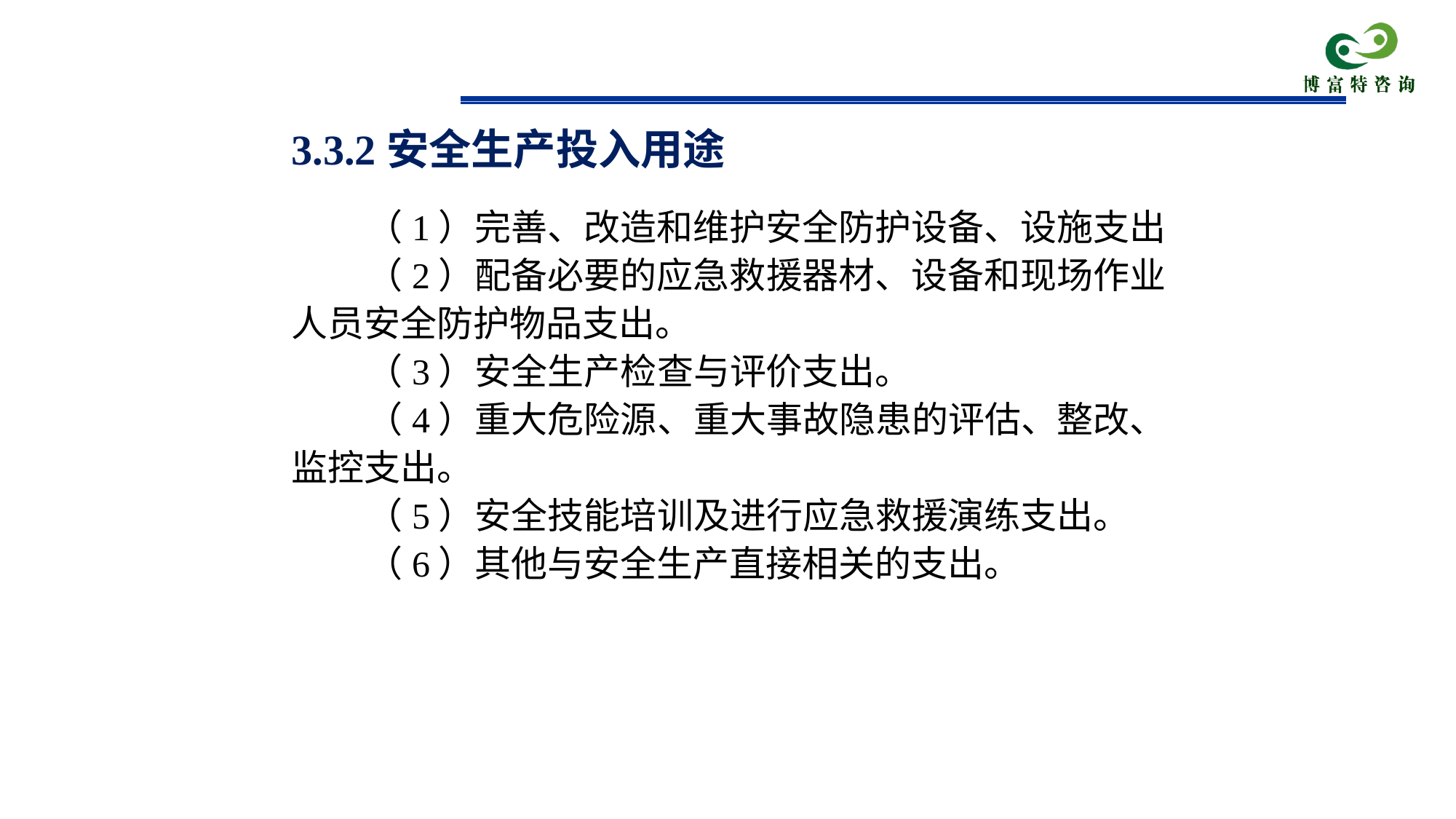

3.3.2安全生产投入用途
（1）完善、改造和维护安全防护设备、设施支出
（2）配备必要的应急救援器材、设备和现场作业人员安全防护物品支出。
（3）安全生产检查与评价支出。
（4）重大危险源、重大事故隐患的评估、整改、监控支出。
（5）安全技能培训及进行应急救援演练支出。
（6）其他与安全生产直接相关的支出。